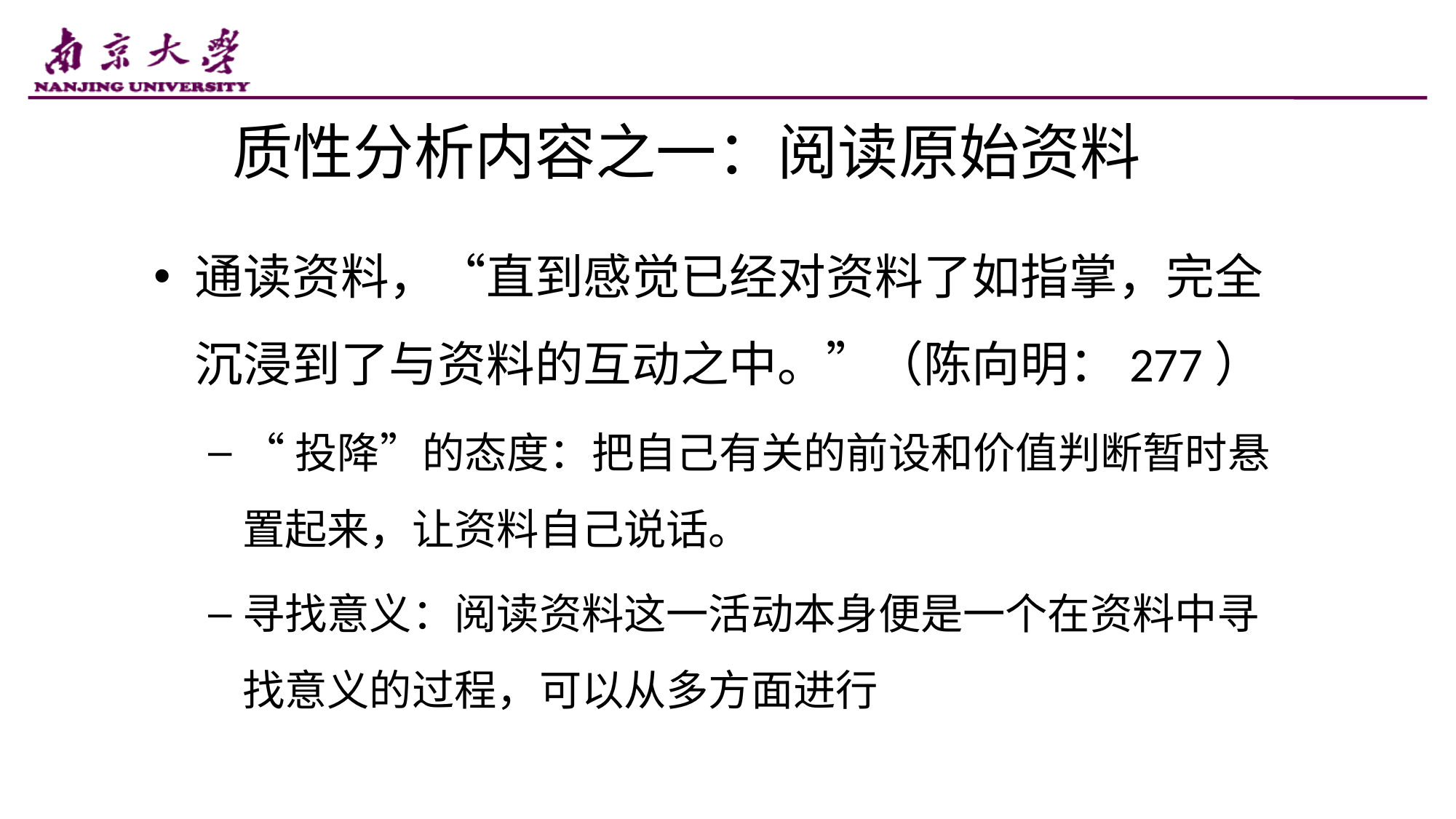

# 质性分析内容之一：阅读原始资料
通读资料，“直到感觉已经对资料了如指掌，完全沉浸到了与资料的互动之中。”（陈向明：277）
“投降”的态度：把自己有关的前设和价值判断暂时悬置起来，让资料自己说话。
寻找意义：阅读资料这一活动本身便是一个在资料中寻找意义的过程，可以从多方面进行